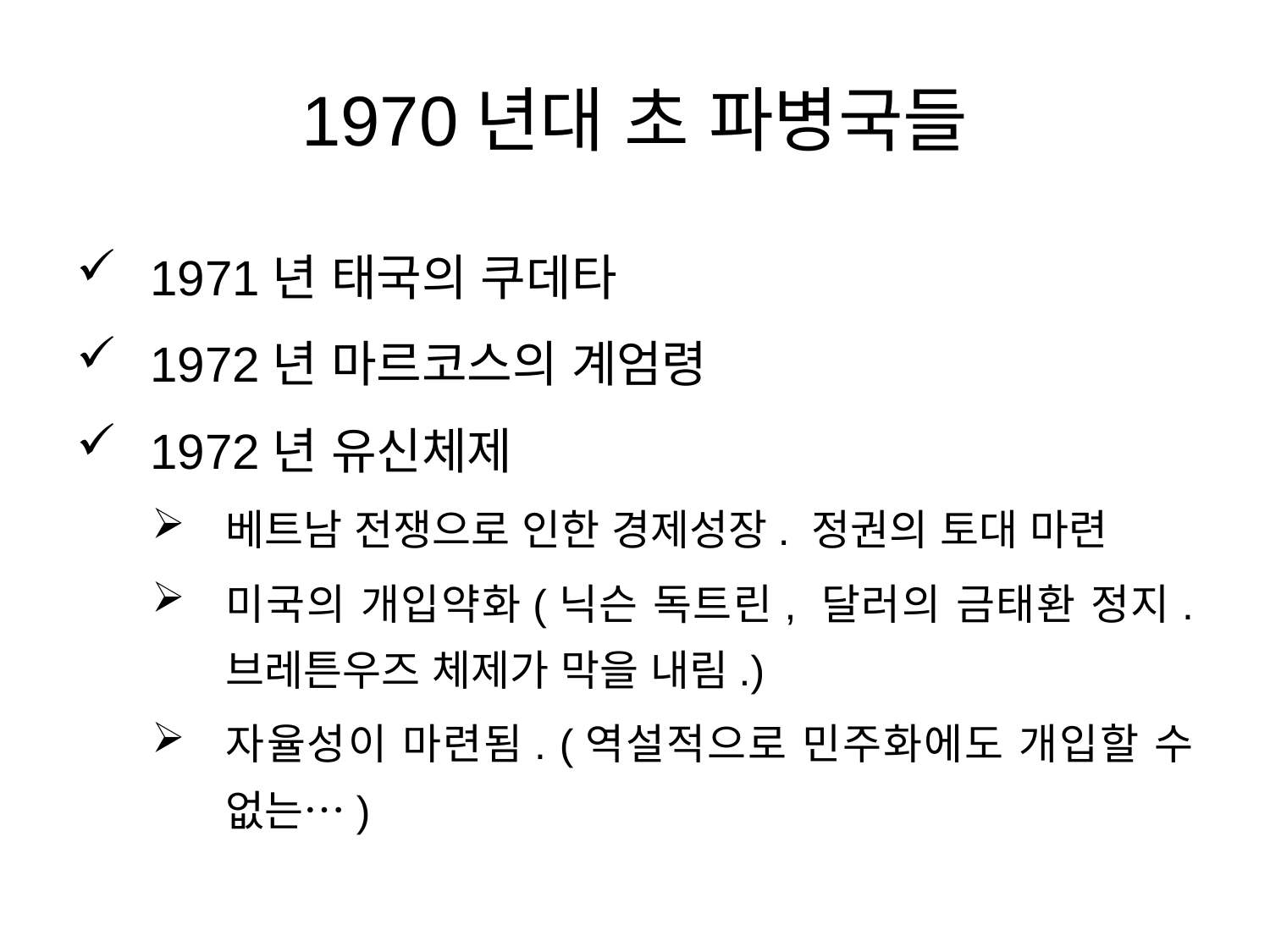

# 1970년대 초 파병국들
1971년 태국의 쿠데타
1972년 마르코스의 계엄령
1972년 유신체제
베트남 전쟁으로 인한 경제성장. 정권의 토대 마련
미국의 개입약화(닉슨 독트린, 달러의 금태환 정지. 브레튼우즈 체제가 막을 내림.)
자율성이 마련됨. (역설적으로 민주화에도 개입할 수 없는…)